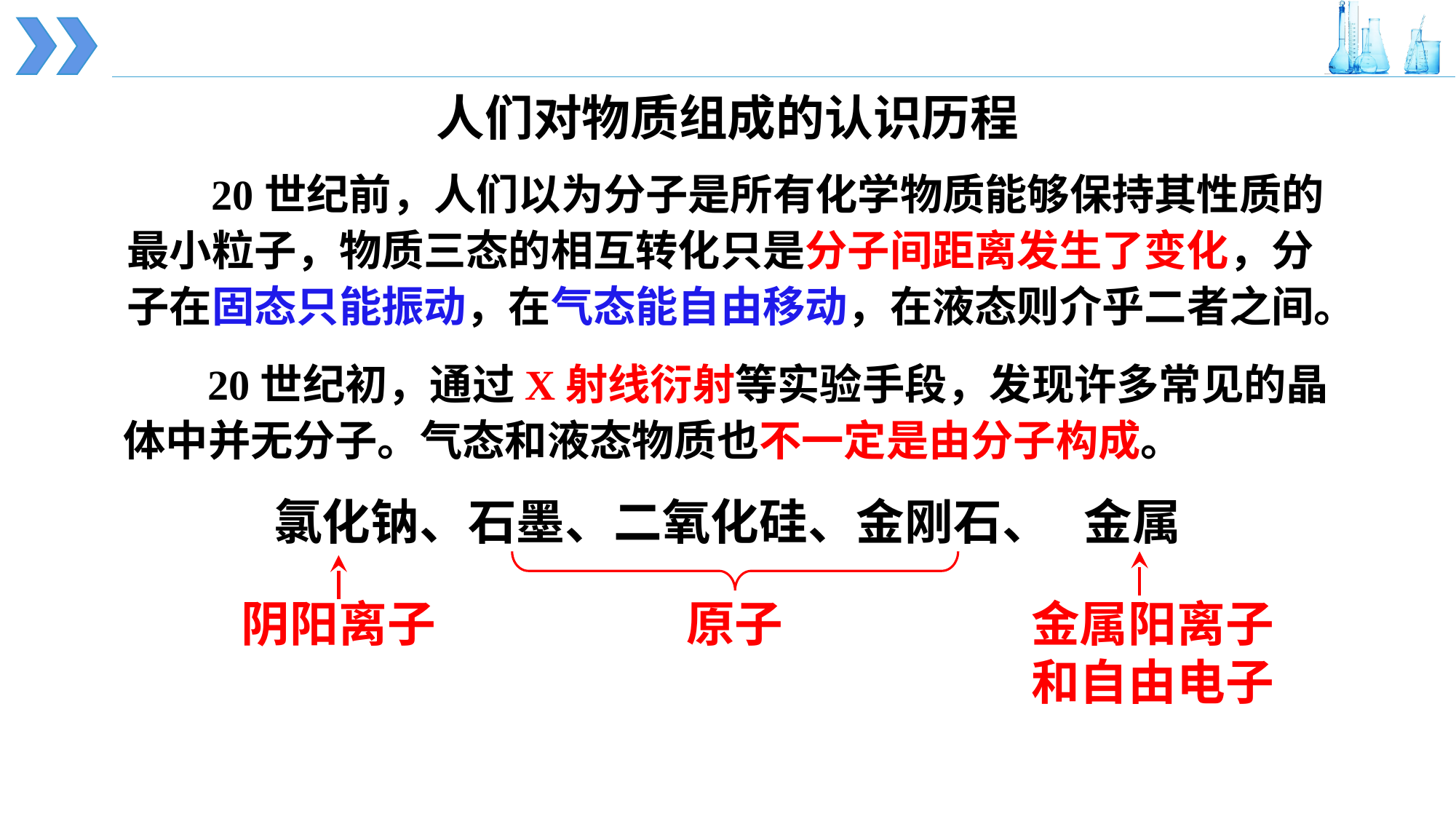

人们对物质组成的认识历程
        20世纪前，人们以为分子是所有化学物质能够保持其性质的最小粒子，物质三态的相互转化只是分子间距离发生了变化，分子在固态只能振动，在气态能自由移动，在液态则介乎二者之间。
        20世纪初，通过X射线衍射等实验手段，发现许多常见的晶体中并无分子。气态和液态物质也不一定是由分子构成。
氯化钠、石墨、二氧化硅、金刚石、   金属
金属阳离子和自由电子

原子
阴阳离子